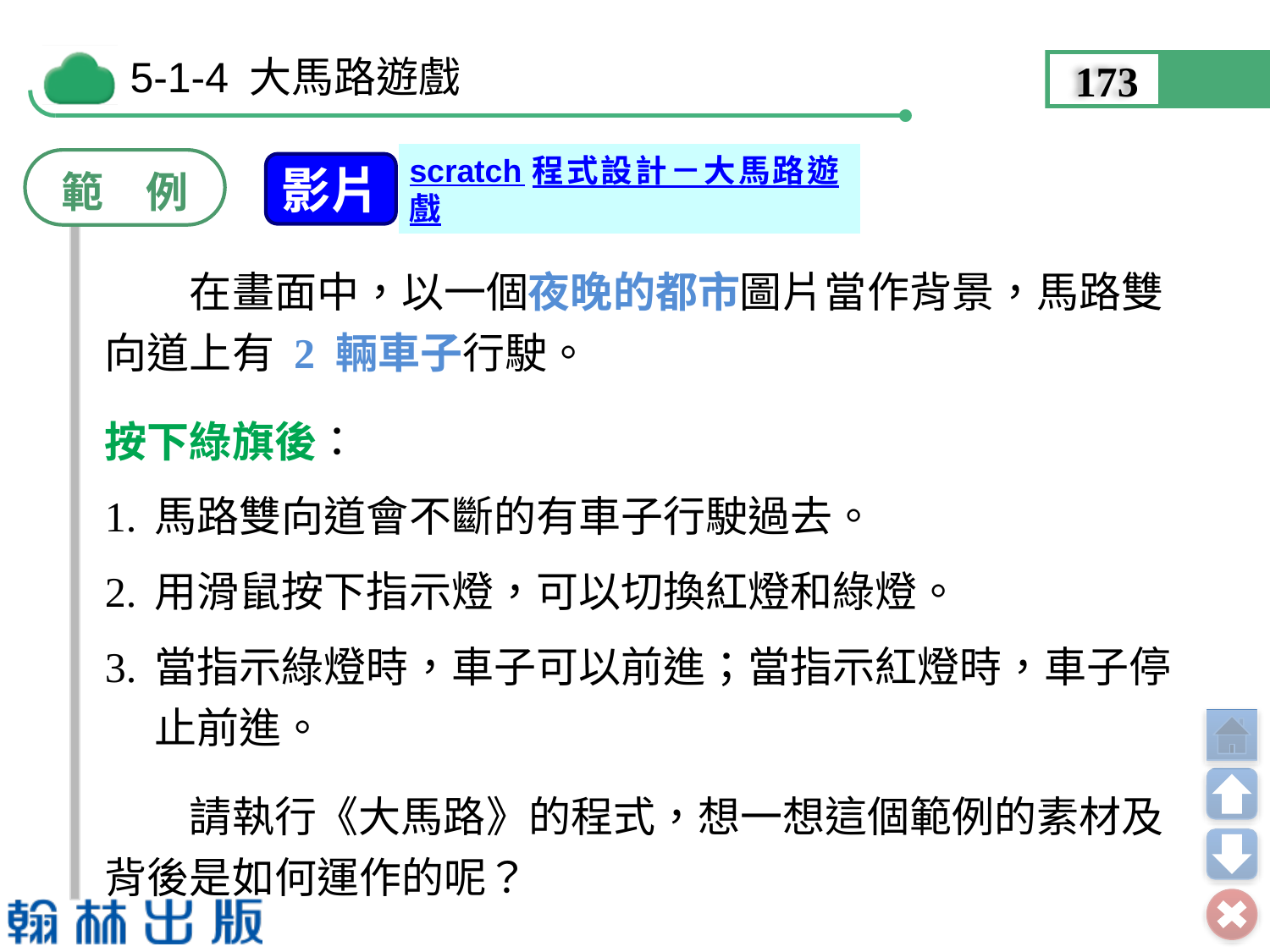

173
範　例

影片
scratch程式設計－大馬路遊戲

　　在畫面中，以一個夜晚的都市圖片當作背景，馬路雙向道上有 2 輛車子行駛。
按下綠旗後：
1.	馬路雙向道會不斷的有車子行駛過去。
2.	用滑鼠按下指示燈，可以切換紅燈和綠燈。
3.	當指示綠燈時，車子可以前進；當指示紅燈時，車子停止前進。
　　請執行《大馬路》的程式，想一想這個範例的素材及背後是如何運作的呢？